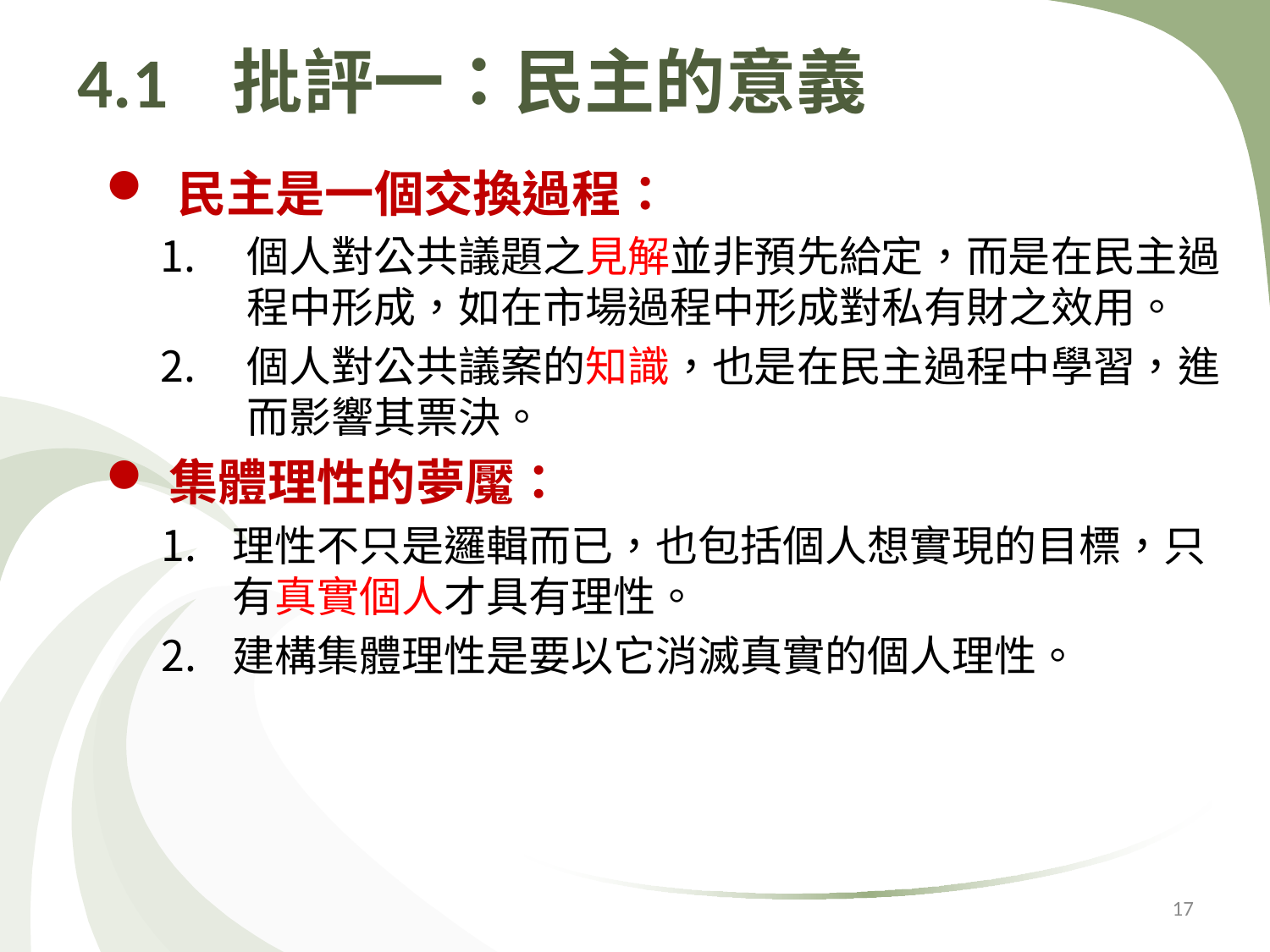

# 4.1   批評一：民主的意義
民主是一個交換過程：
個人對公共議題之見解並非預先給定，而是在民主過程中形成，如在市場過程中形成對私有財之效用。
個人對公共議案的知識，也是在民主過程中學習，進而影響其票決。
集體理性的夢魘：
理性不只是邏輯而已，也包括個人想實現的目標，只有真實個人才具有理性。
建構集體理性是要以它消滅真實的個人理性。
17